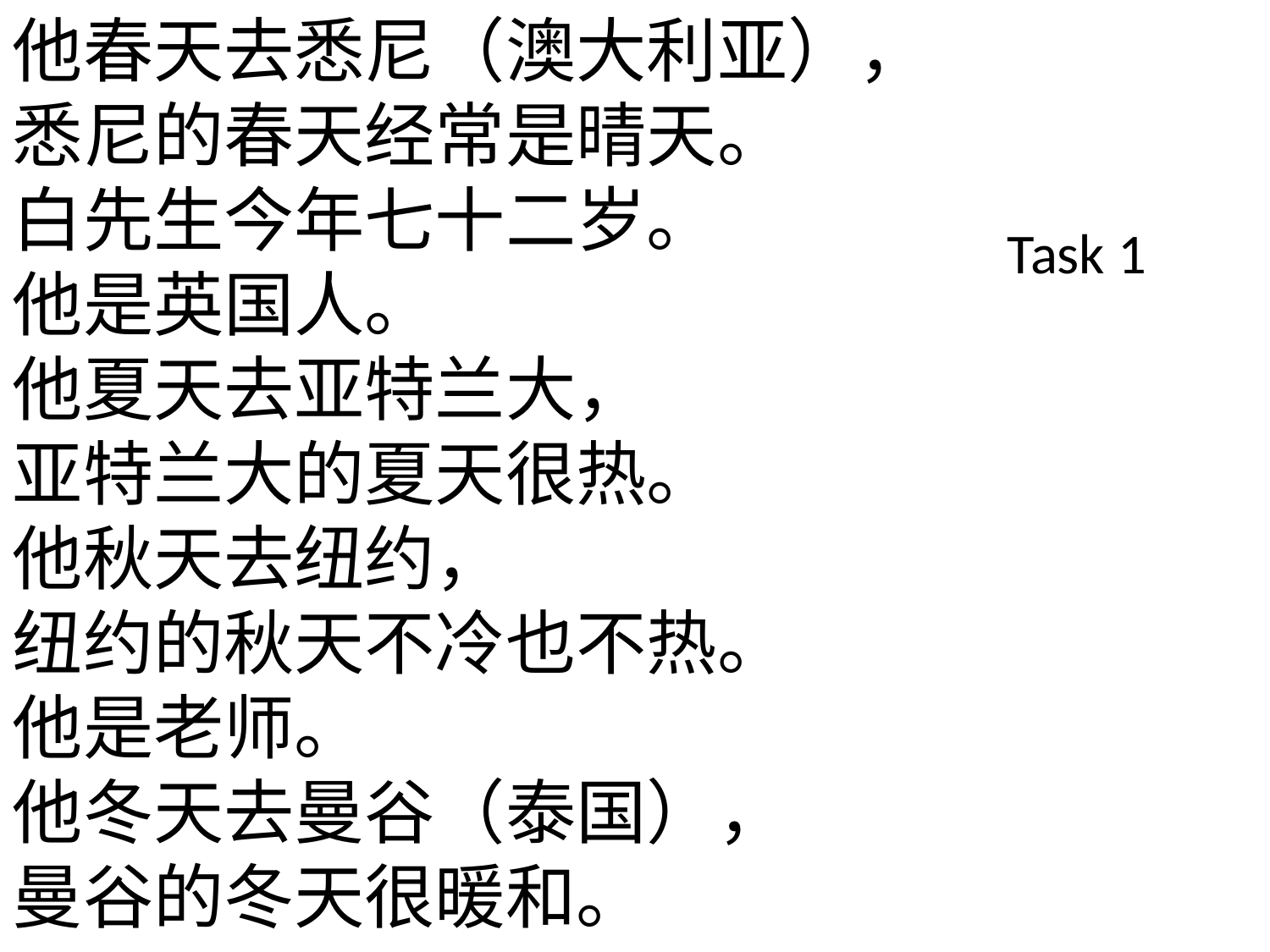

他春天去悉尼（澳大利亚），
悉尼的春天经常是晴天。
白先生今年七十二岁。
他是英国人。
他夏天去亚特兰大，
亚特兰大的夏天很热。
他秋天去纽约，
纽约的秋天不冷也不热。
他是老师。
他冬天去曼谷（泰国），
曼谷的冬天很暖和。
Task 1